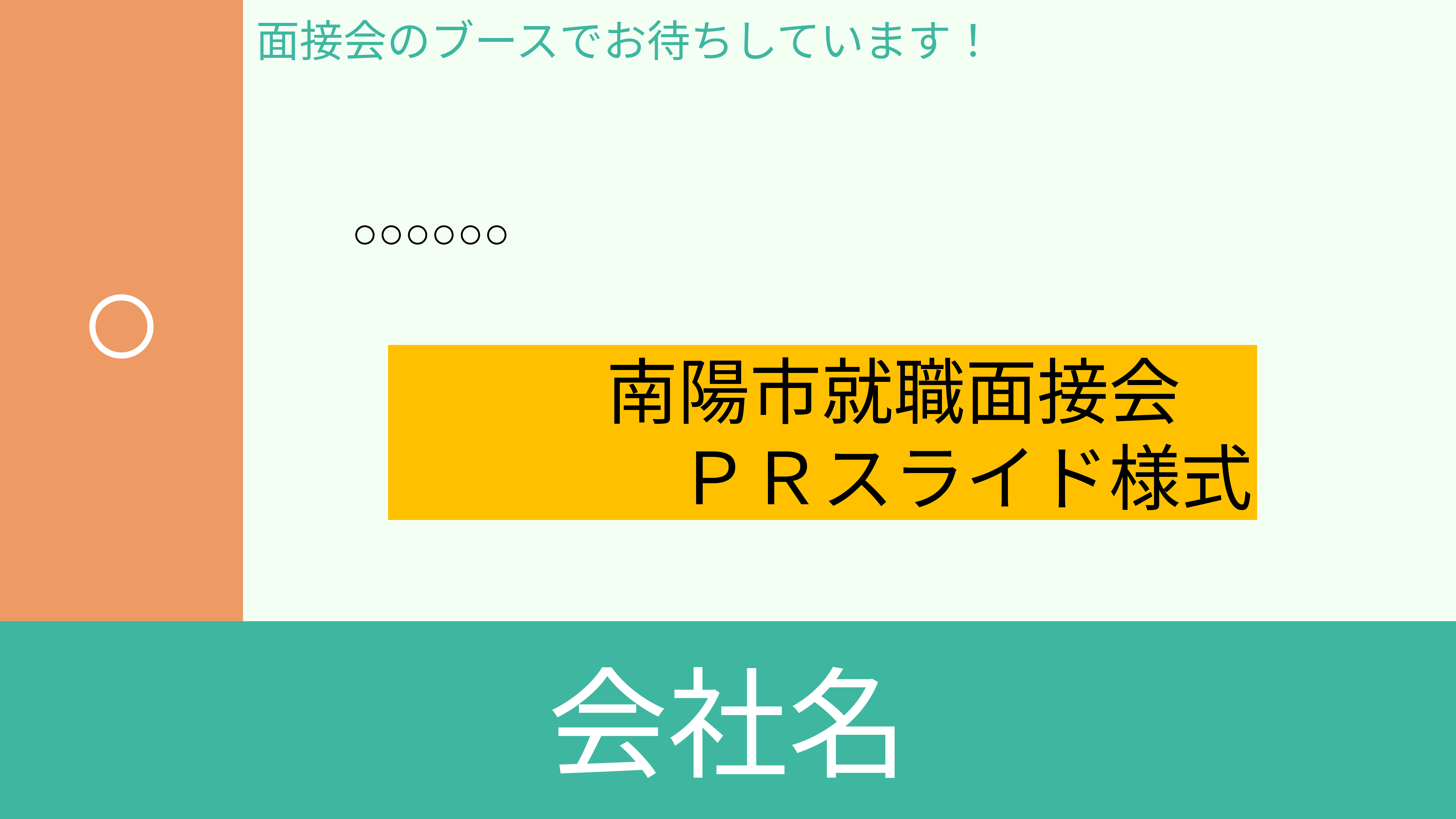

○
面接会のブースでお待ちしています！
○○○○○○
　　　南陽市就職面接会
　　　　ＰＲスライド様式
会社名